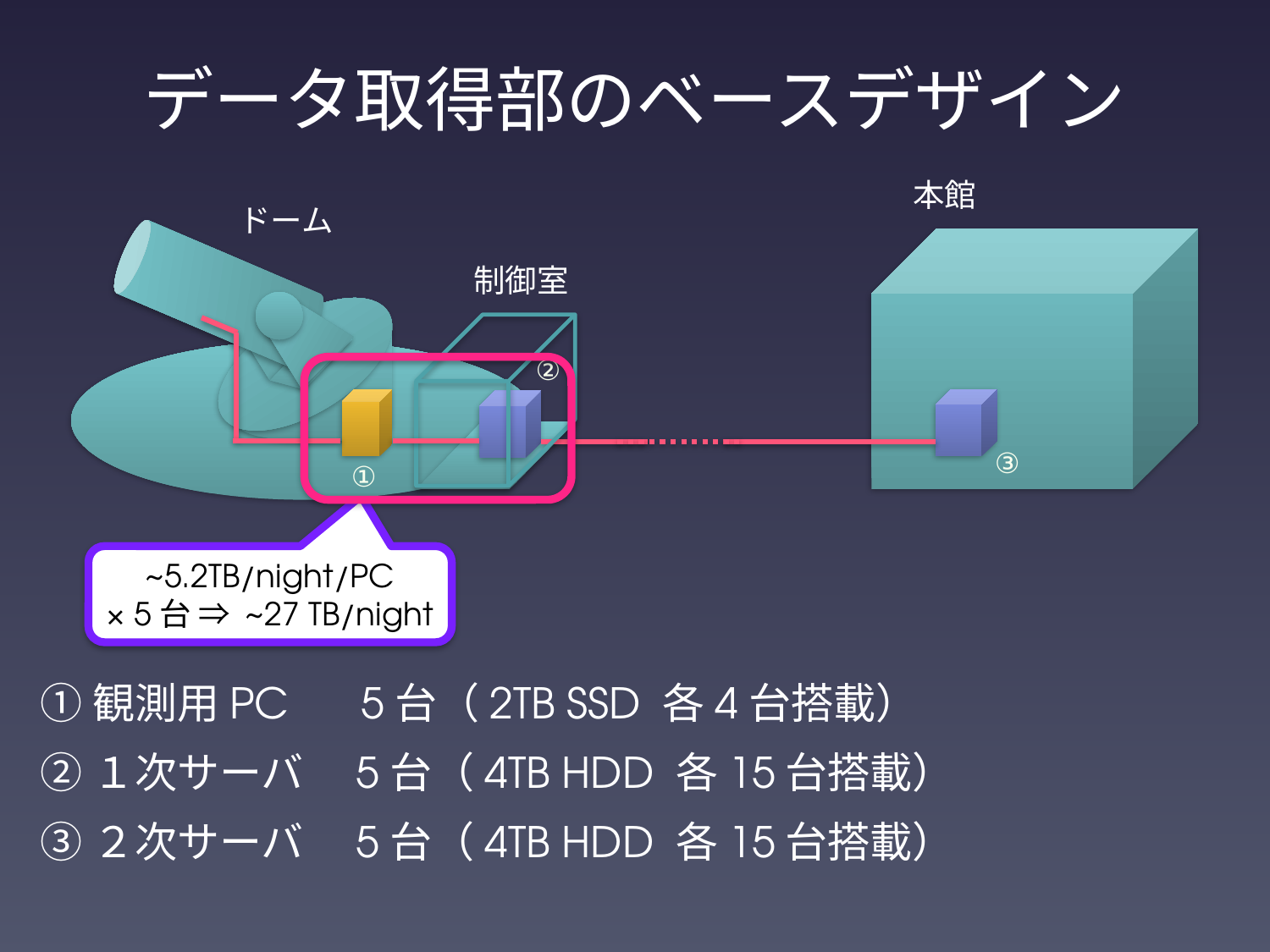

# データ取得部のベースデザイン
本館
ドーム

②
③
①
制御室

~5.2TB/night/PC
× 5台 ⇒ ~27 TB/night
①観測用PC　 5台（2TB SSD 各4台搭載）
②１次サーバ　5台（4TB HDD 各15台搭載）
③２次サーバ　5台（4TB HDD 各15台搭載）